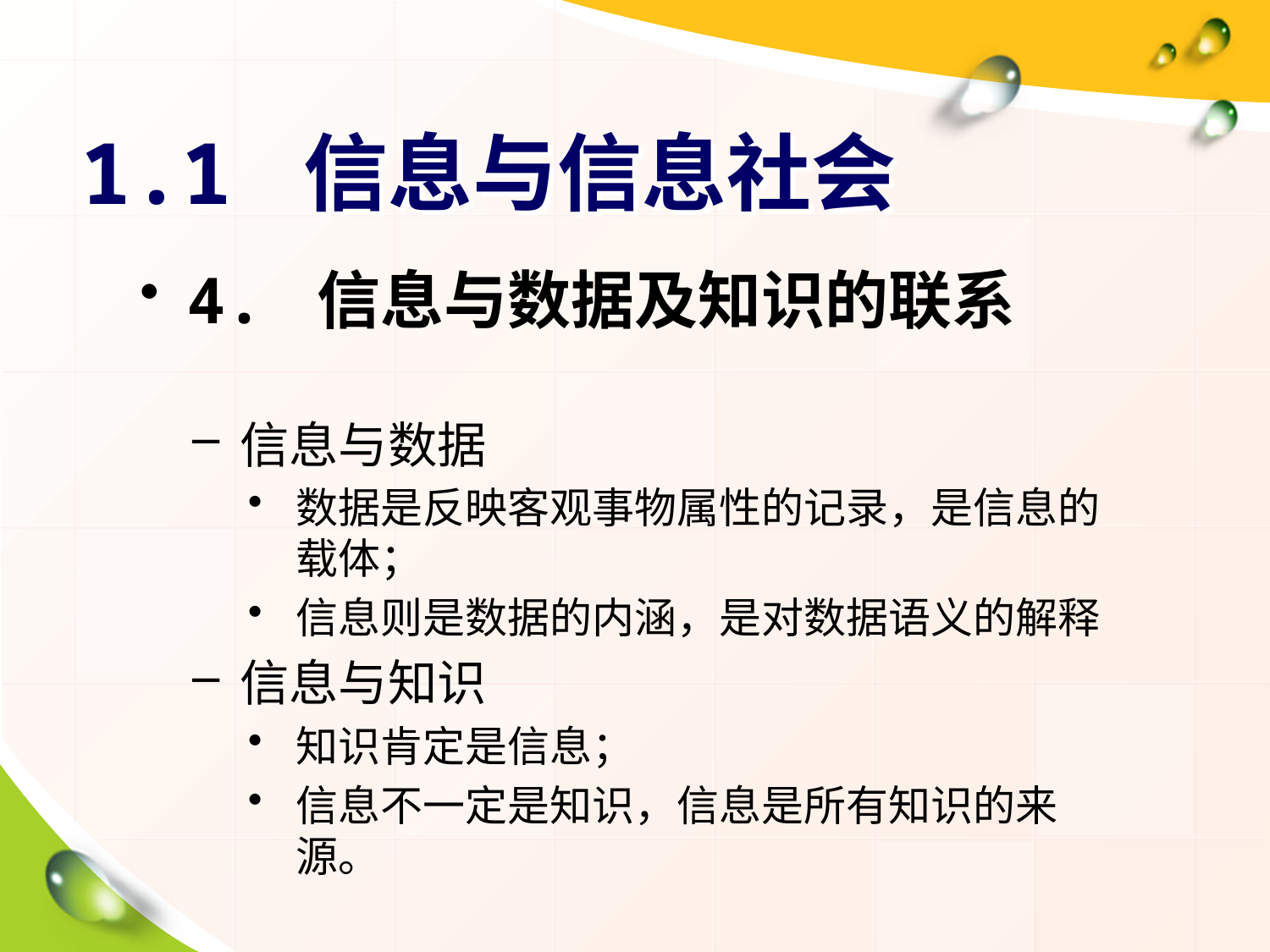

# 1.1 信息与信息社会
4. 信息与数据及知识的联系

信息与数据
数据是反映客观事物属性的记录，是信息的载体；
信息则是数据的内涵，是对数据语义的解释
信息与知识
知识肯定是信息；
信息不一定是知识，信息是所有知识的来源。